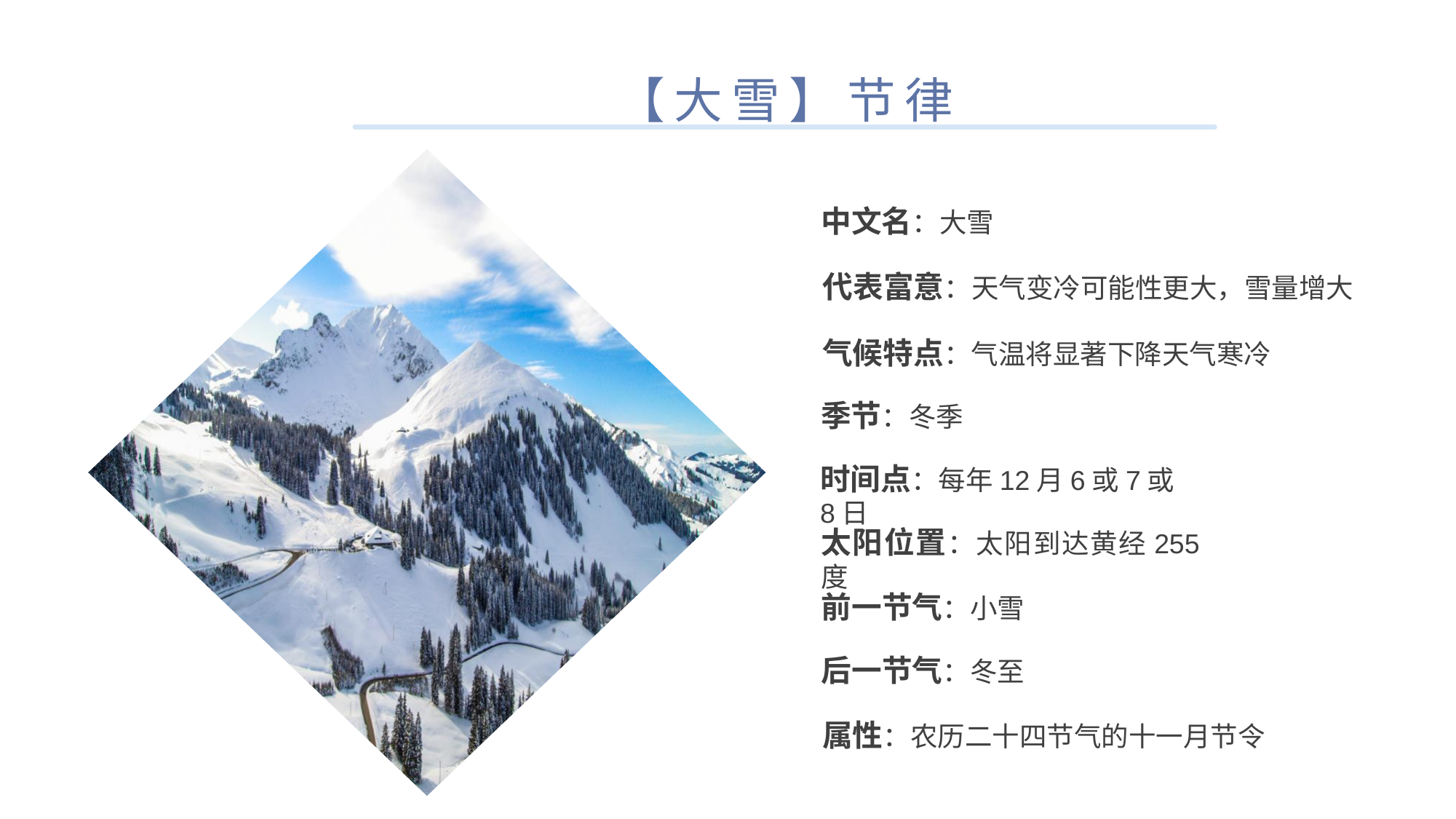

【大雪】节律

中文名：大雪
代表富意：天气变冷可能性更大，雪量增大
气候特点：气温将显著下降天气寒冷
季节：冬季
时间点：每年12月6或7或8日
太阳位置：太阳到达黄经255度
前一节气：小雪
后一节气：冬至
属性：农历二十四节气的十一月节令